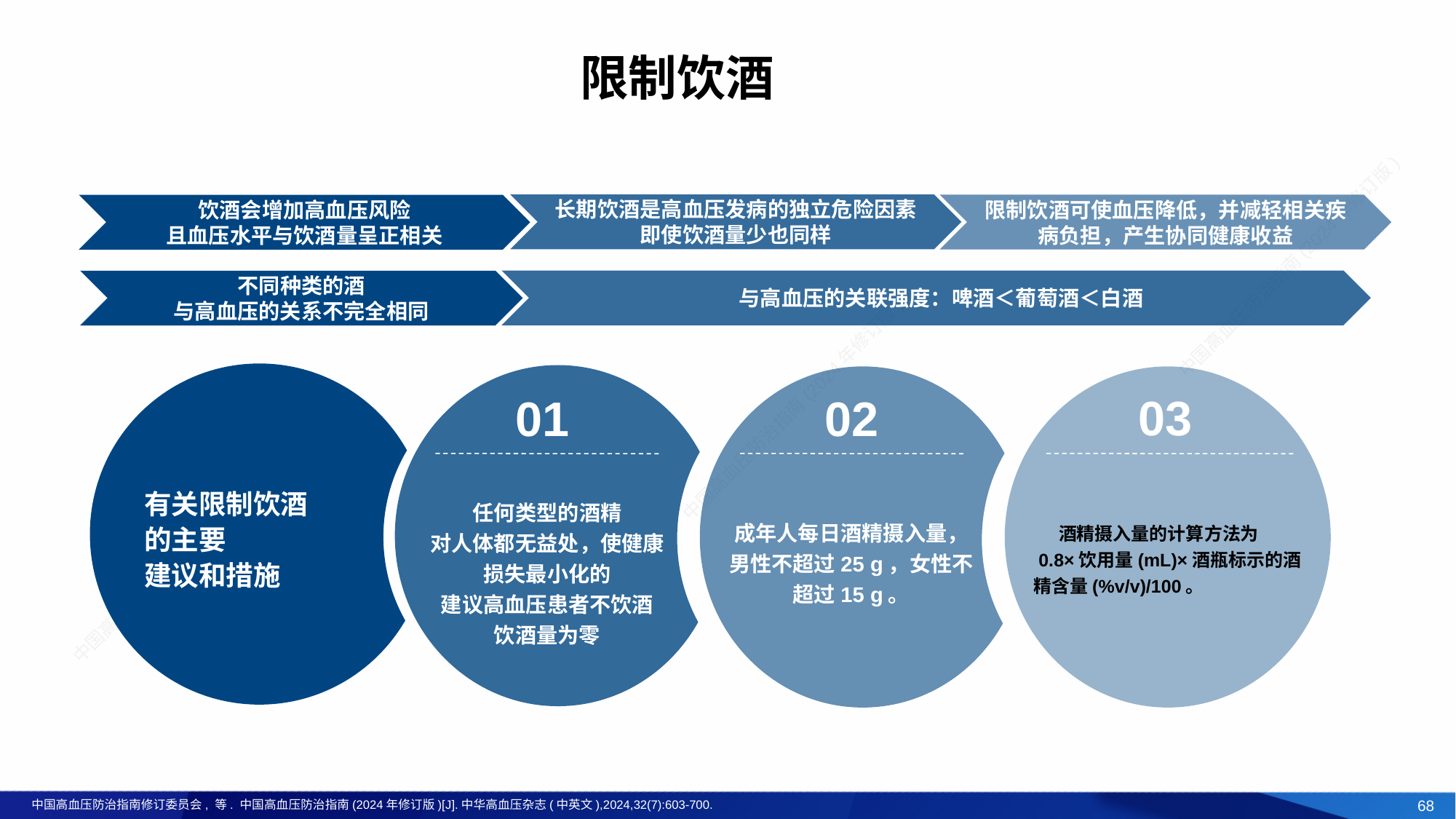

限制饮酒
长期饮酒是高血压发病的独立危险因素即使饮酒量少也同样
饮酒会增加高血压风险
且血压水平与饮酒量呈正相关
限制饮酒可使血压降低，并减轻相关疾病负担，产生协同健康收益
 与高血压的关联强度：啤酒＜葡萄酒＜白酒
不同种类的酒
与高血压的关系不完全相同

03
01
02

成年人每日酒精摄入量，男性不超过25 g，女性不超过15 g。
任何类型的酒精
对人体都无益处，使健康损失最小化的
建议高血压患者不饮酒
饮酒量为零

     酒精摄入量的计算方法为
 0.8×饮用量(mL)×酒瓶标示的酒精含量(%v/v)/100。

有关限制饮酒的主要
建议和措施